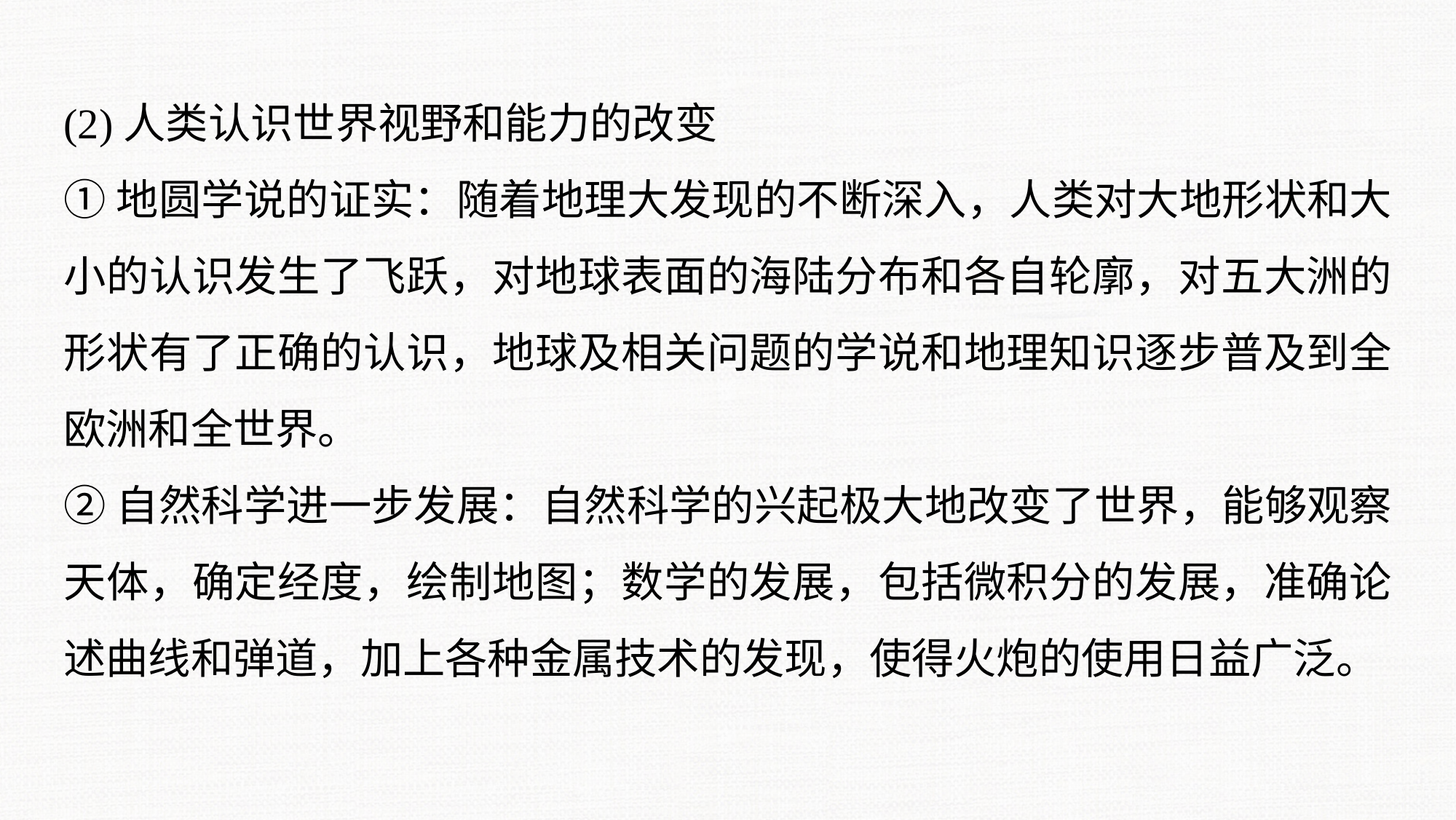

(2)人类认识世界视野和能力的改变
①地圆学说的证实：随着地理大发现的不断深入，人类对大地形状和大小的认识发生了飞跃，对地球表面的海陆分布和各自轮廓，对五大洲的形状有了正确的认识，地球及相关问题的学说和地理知识逐步普及到全欧洲和全世界。
②自然科学进一步发展：自然科学的兴起极大地改变了世界，能够观察天体，确定经度，绘制地图；数学的发展，包括微积分的发展，准确论述曲线和弹道，加上各种金属技术的发现，使得火炮的使用日益广泛。